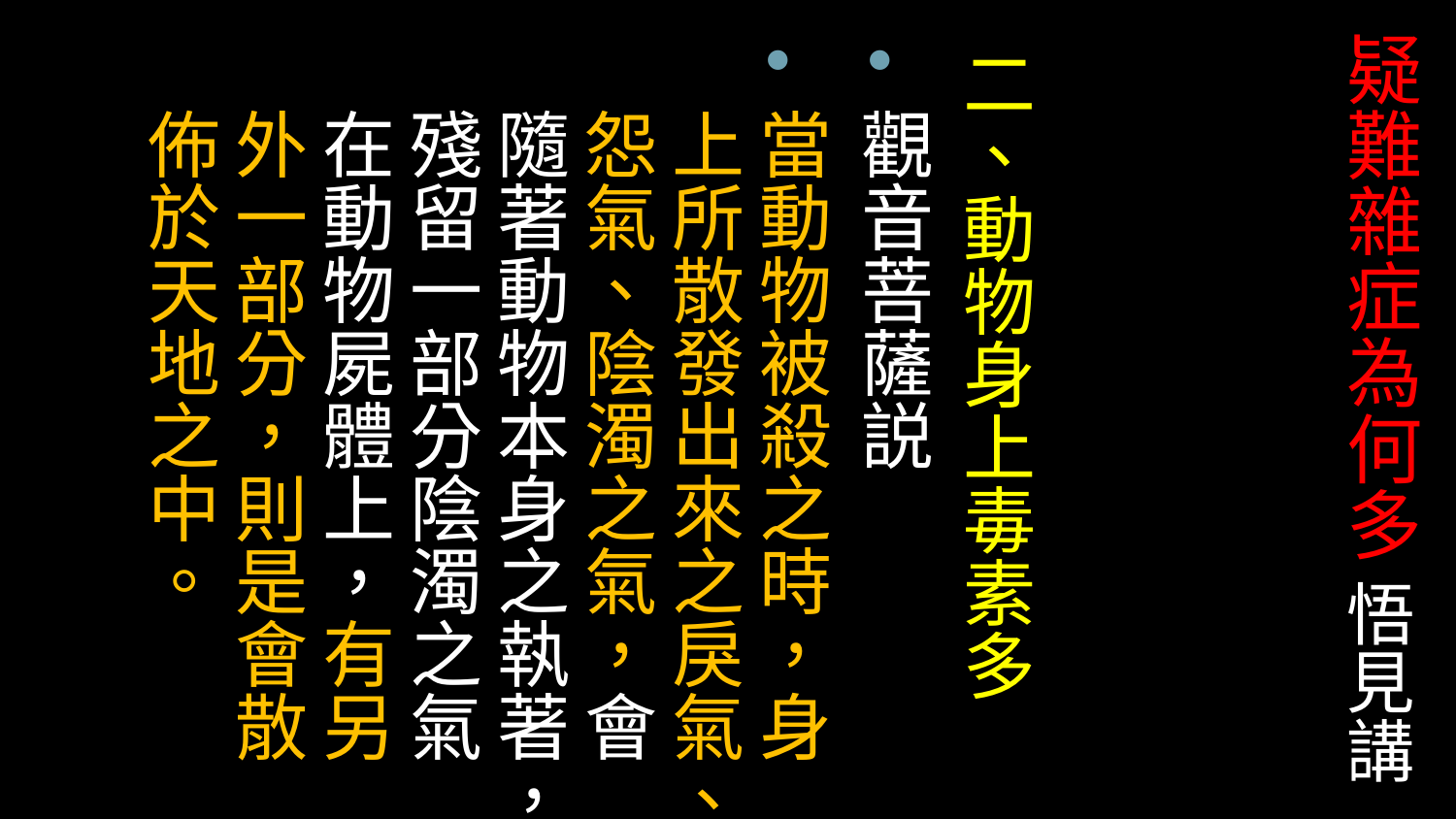

# 疑難雜症為何多 悟見講
二、動物身上毒素多
觀音菩薩説
當動物被殺之時，身上所散發出來之戾氣、怨氣、陰濁之氣，會隨著動物本身之執著，殘留一部分陰濁之氣在動物屍體上，有另外一部分，則是會散佈於天地之中。